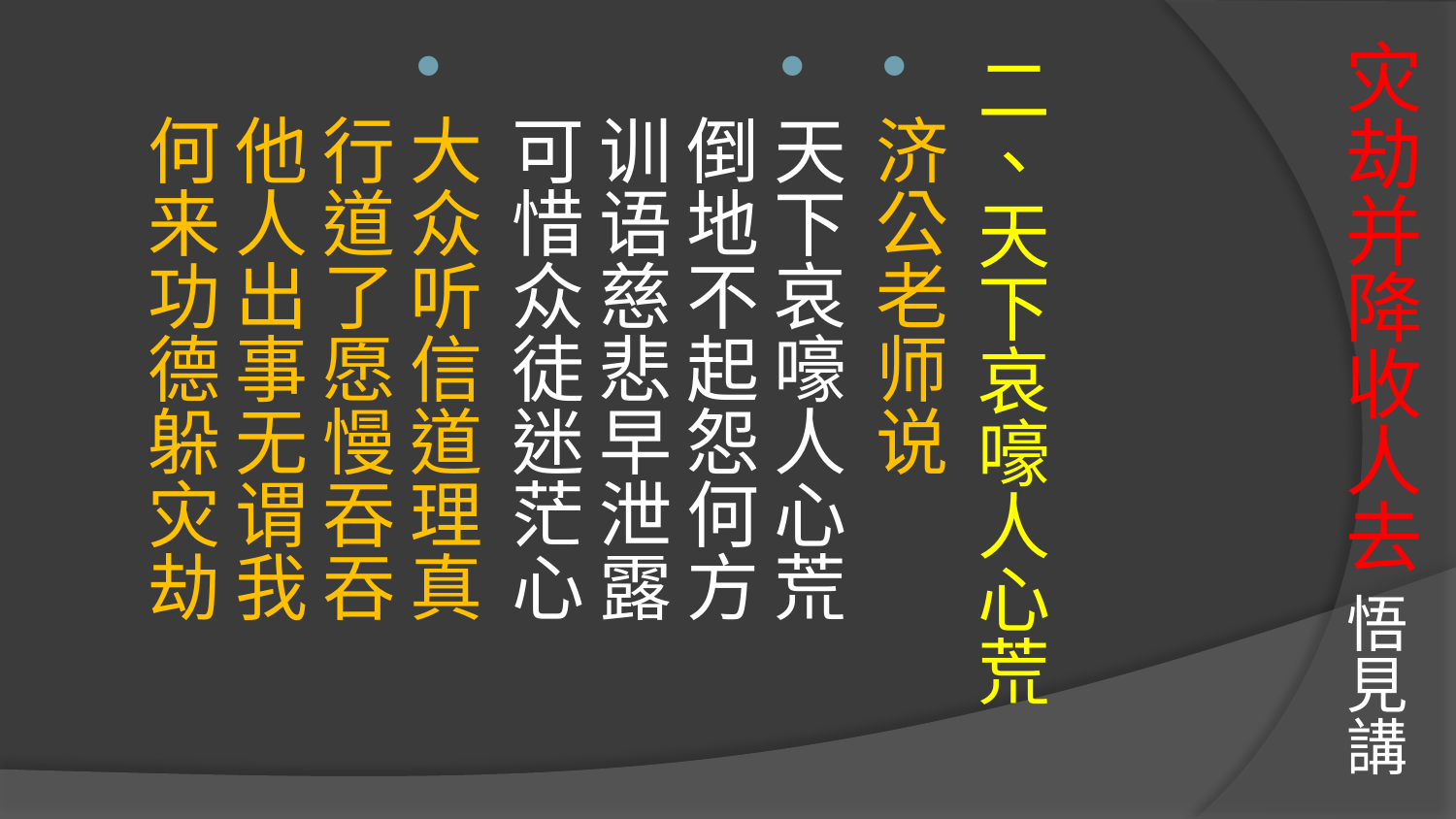

# 灾劫并降收人去 悟見講
二、天下哀嚎人心荒
济公老师说
天下哀嚎人心荒          倒地不起怨何方          训语慈悲早泄露         可惜众徒迷茫心
大众听信道理真        行道了愿慢吞吞        他人出事无谓我          何来功德躲灾劫